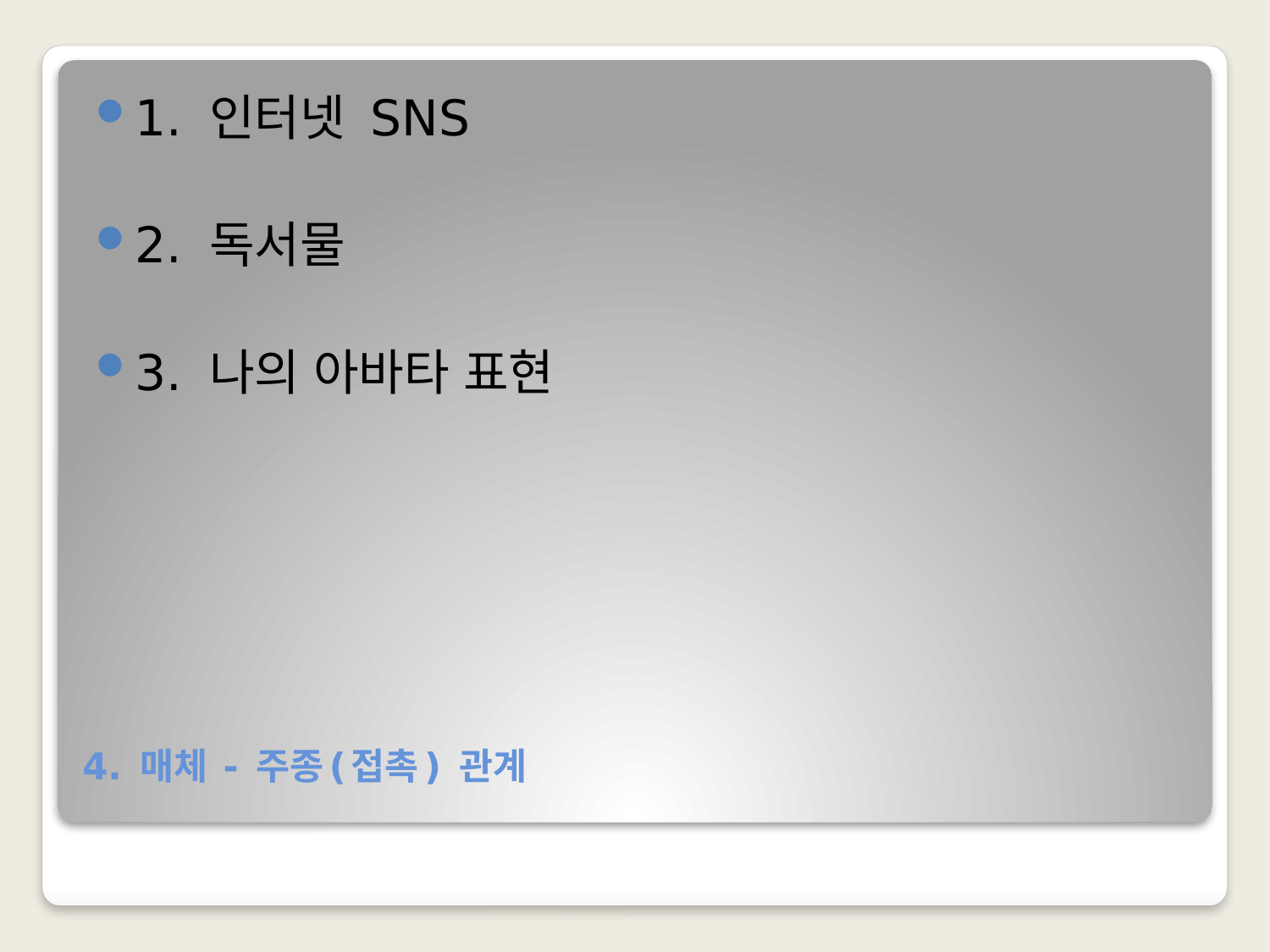

1. 인터넷 SNS

2. 독서물

3. 나의 아바타 표현

# 4. 매체 - 주종(접촉) 관계